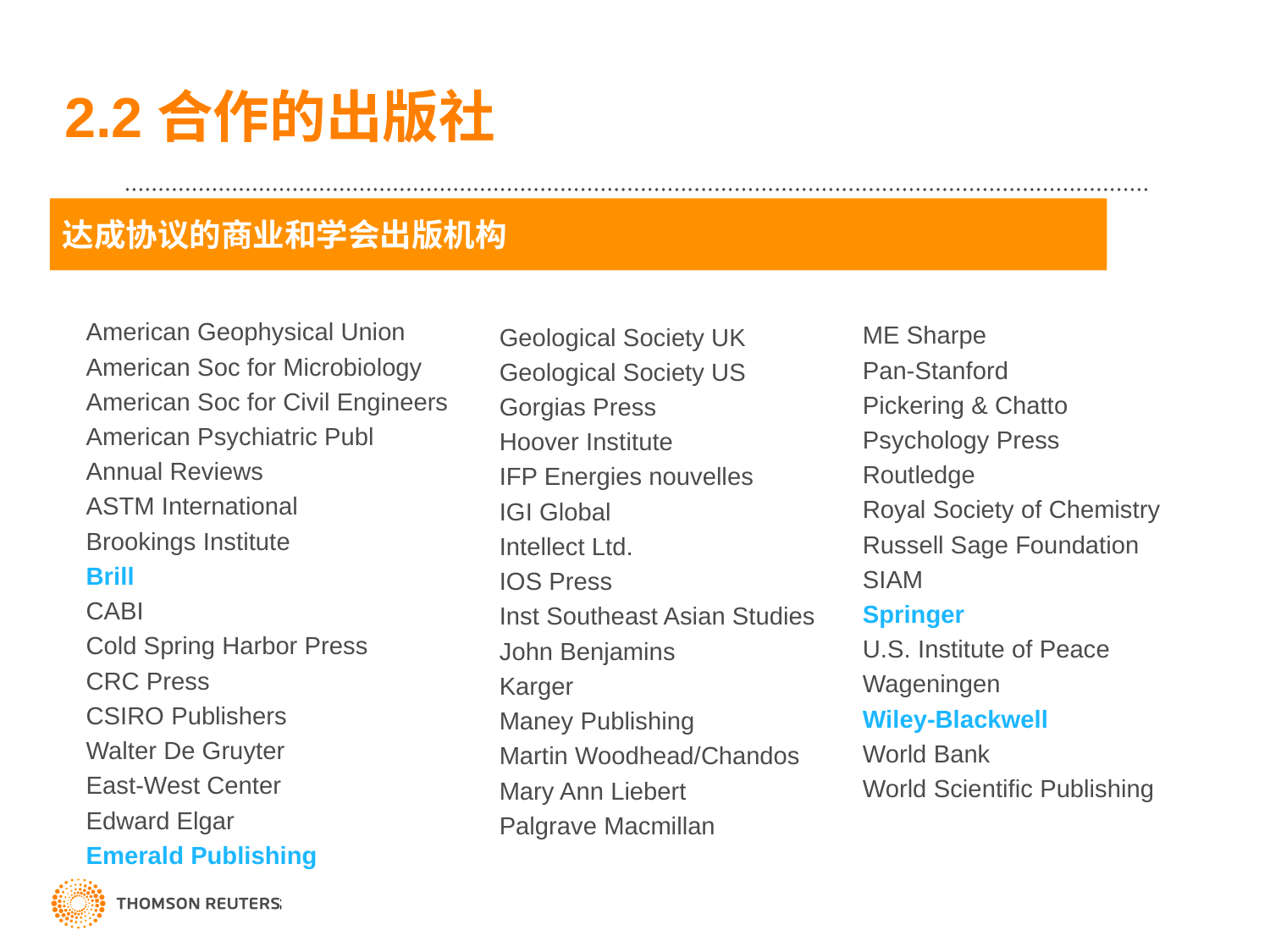

2.2合作的出版社
达成协议的商业和学会出版机构
American Geophysical Union
American Soc for Microbiology
American Soc for Civil Engineers
American Psychiatric Publ
Annual Reviews
ASTM International
Brookings Institute
Brill
CABI
Cold Spring Harbor Press
CRC Press
CSIRO Publishers
Walter De Gruyter
East-West Center
Edward Elgar
Emerald Publishing

ME Sharpe
Pan-Stanford
Pickering & Chatto
Psychology Press
Routledge
Royal Society of Chemistry
Russell Sage Foundation
SIAM
Springer
U.S. Institute of Peace
Wageningen
Wiley-Blackwell
World Bank
World Scientific Publishing
Geological Society UK
Geological Society US
Gorgias Press
Hoover Institute
IFP Energies nouvelles
IGI Global
Intellect Ltd.
IOS Press
Inst Southeast Asian Studies
John Benjamins
Karger
Maney Publishing
Martin Woodhead/Chandos
Mary Ann Liebert
Palgrave Macmillan